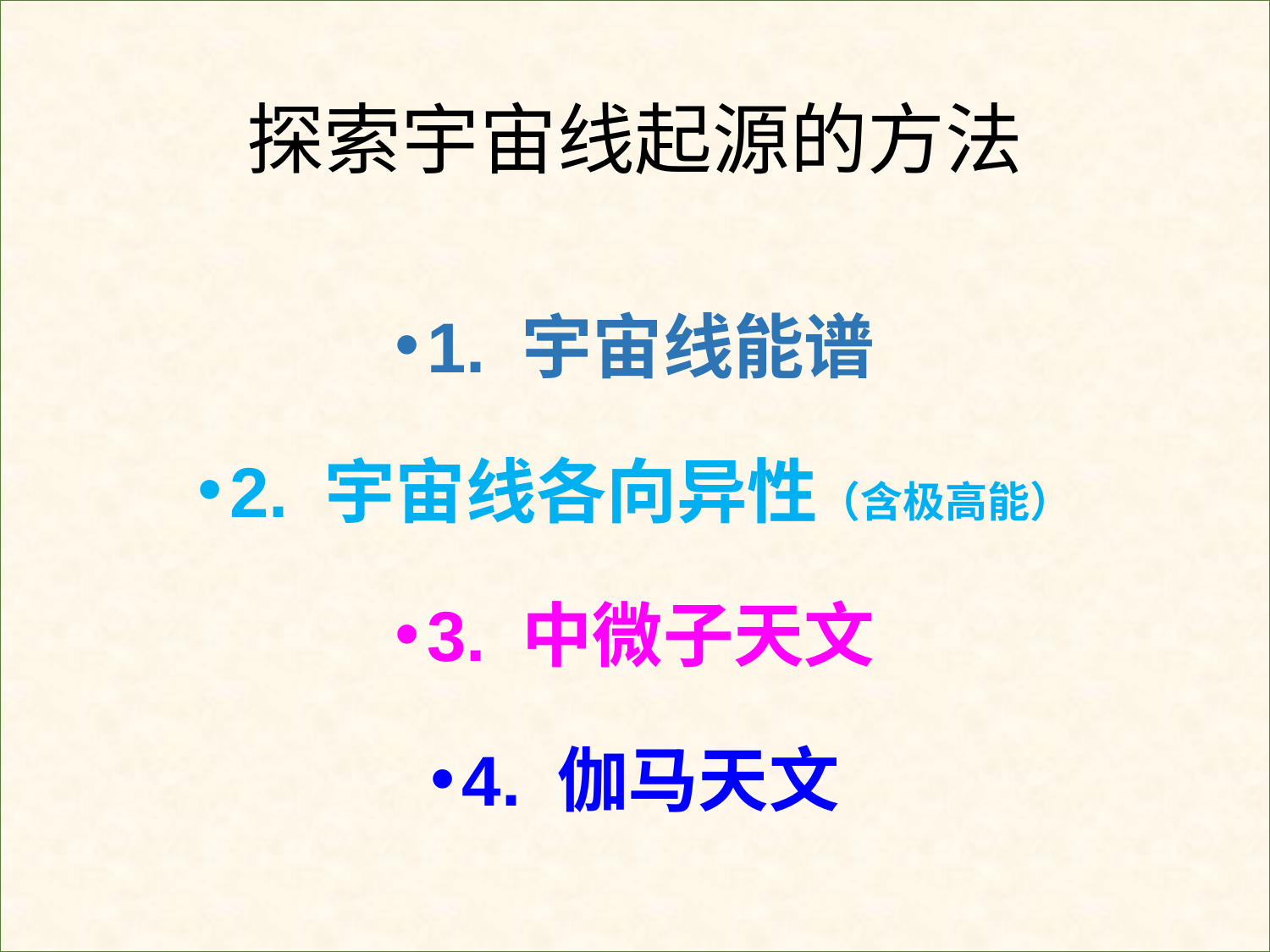

# 探索宇宙线起源的方法
1. 宇宙线能谱
2. 宇宙线各向异性（含极高能）
3. 中微子天文
4. 伽马天文